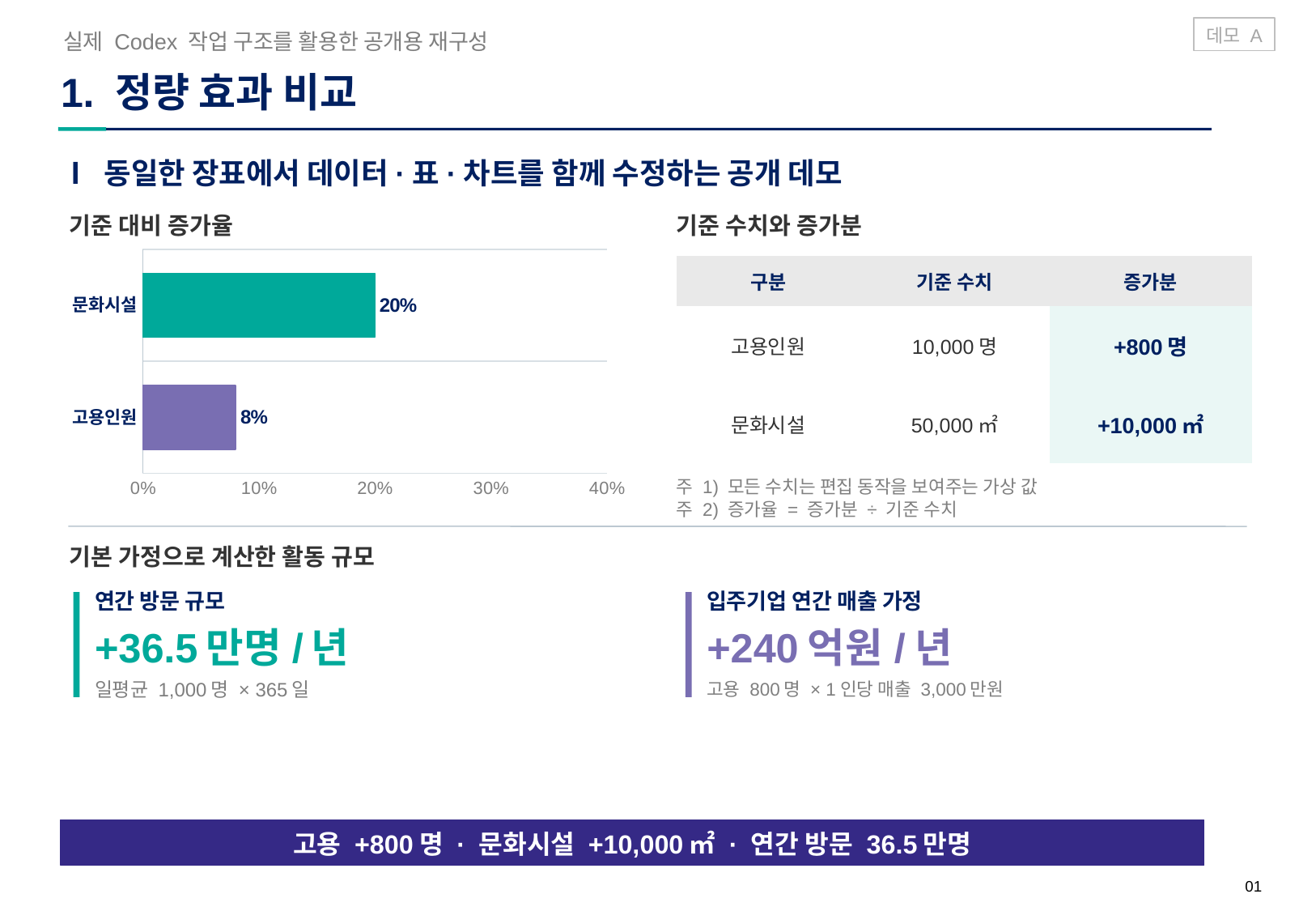

데모 A
실제 Codex 작업 구조를 활용한 공개용 재구성
1. 정량 효과 비교

Ⅰ 동일한 장표에서 데이터·표·차트를 함께 수정하는 공개 데모
기준 대비 증가율
기준 수치와 증가분

### Chart

| Category |  |
|---|---|
| 고용인원 | 0.08 |
| 문화시설 | 0.2 |
| 구분 | 기준 수치 | 증가분 |
| --- | --- | --- |
| 고용인원 | 10,000명 | +800명 |
| 문화시설 | 50,000㎡ | +10,000㎡ |
주 1) 모든 수치는 편집 동작을 보여주는 가상 값
주 2) 증가율 = 증가분 ÷ 기준 수치

기본 가정으로 계산한 활동 규모
연간 방문 규모
입주기업 연간 매출 가정

+36.5만명/년
+240억원/년
일평균 1,000명 × 365일
고용 800명 × 1인당 매출 3,000만원
고용 +800명 · 문화시설 +10,000㎡ · 연간 방문 36.5만명
01